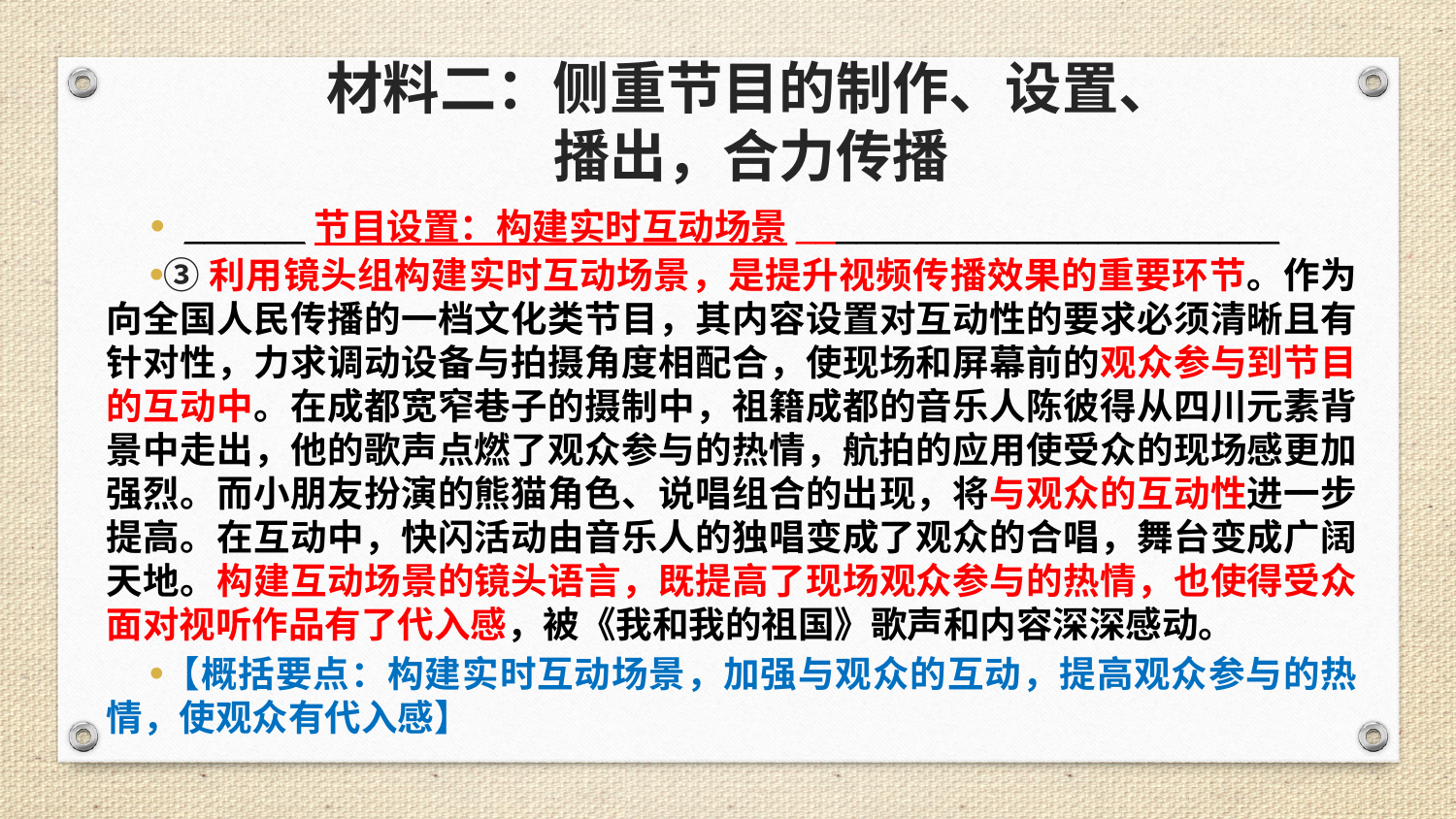

# 材料二：侧重节目的制作、设置、 播出，合力传播
______节目设置：构建实时互动场景________________________
③利用镜头组构建实时互动场景，是提升视频传播效果的重要环节。作为向全国人民传播的一档文化类节目，其内容设置对互动性的要求必须清晰且有针对性，力求调动设备与拍摄角度相配合，使现场和屏幕前的观众参与到节目的互动中。在成都宽窄巷子的摄制中，祖籍成都的音乐人陈彼得从四川元素背景中走出，他的歌声点燃了观众参与的热情，航拍的应用使受众的现场感更加强烈。而小朋友扮演的熊猫角色、说唱组合的出现，将与观众的互动性进一步提高。在互动中，快闪活动由音乐人的独唱变成了观众的合唱，舞台变成广阔天地。构建互动场景的镜头语言，既提高了现场观众参与的热情，也使得受众面对视听作品有了代入感，被《我和我的祖国》歌声和内容深深感动。
【概括要点：构建实时互动场景，加强与观众的互动，提高观众参与的热情，使观众有代入感】